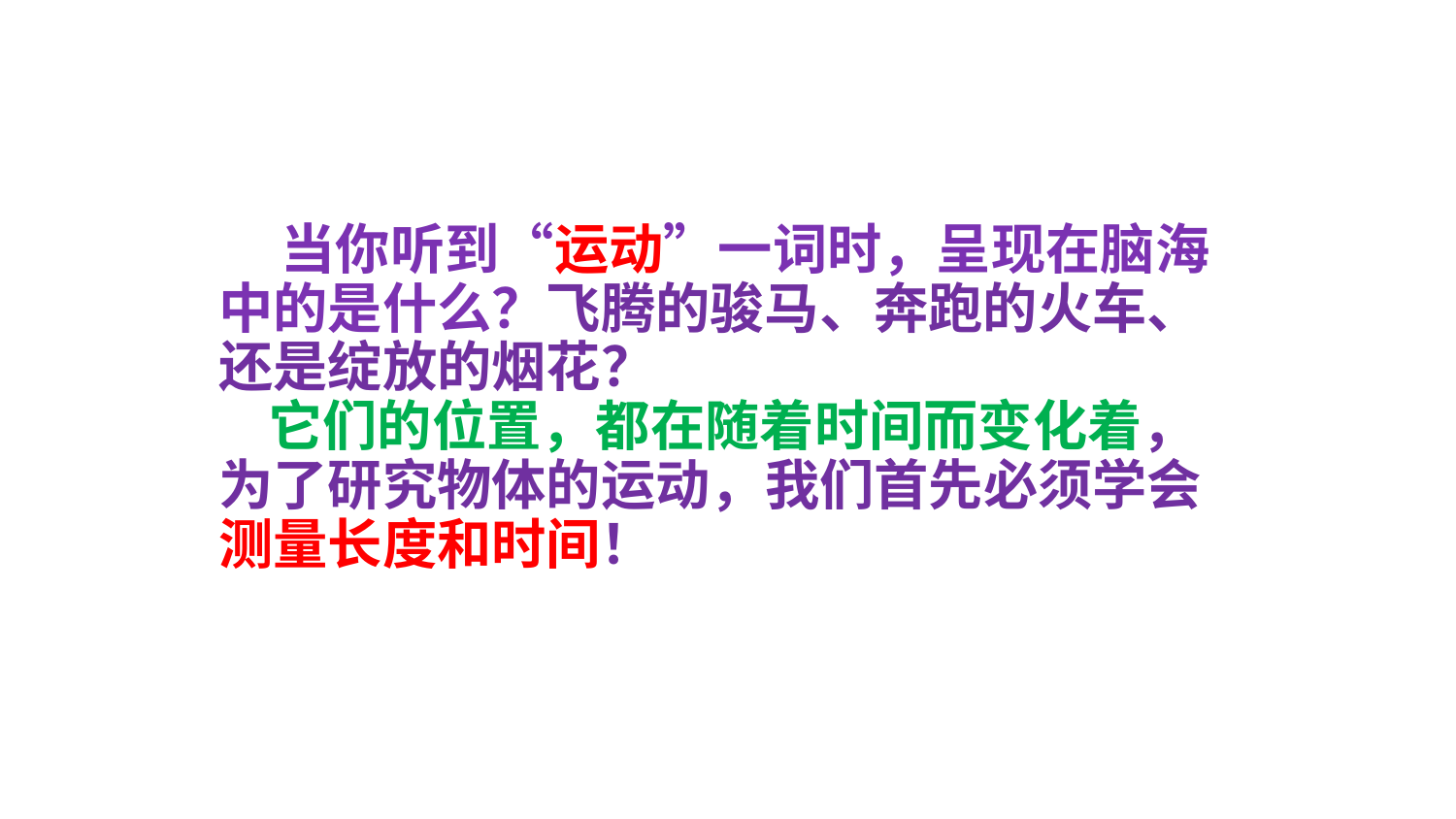

# 当你听到“运动”一词时，呈现在脑海中的是什么？飞腾的骏马、奔跑的火车、还是绽放的烟花？ 它们的位置，都在随着时间而变化着，为了研究物体的运动，我们首先必须学会测量长度和时间！